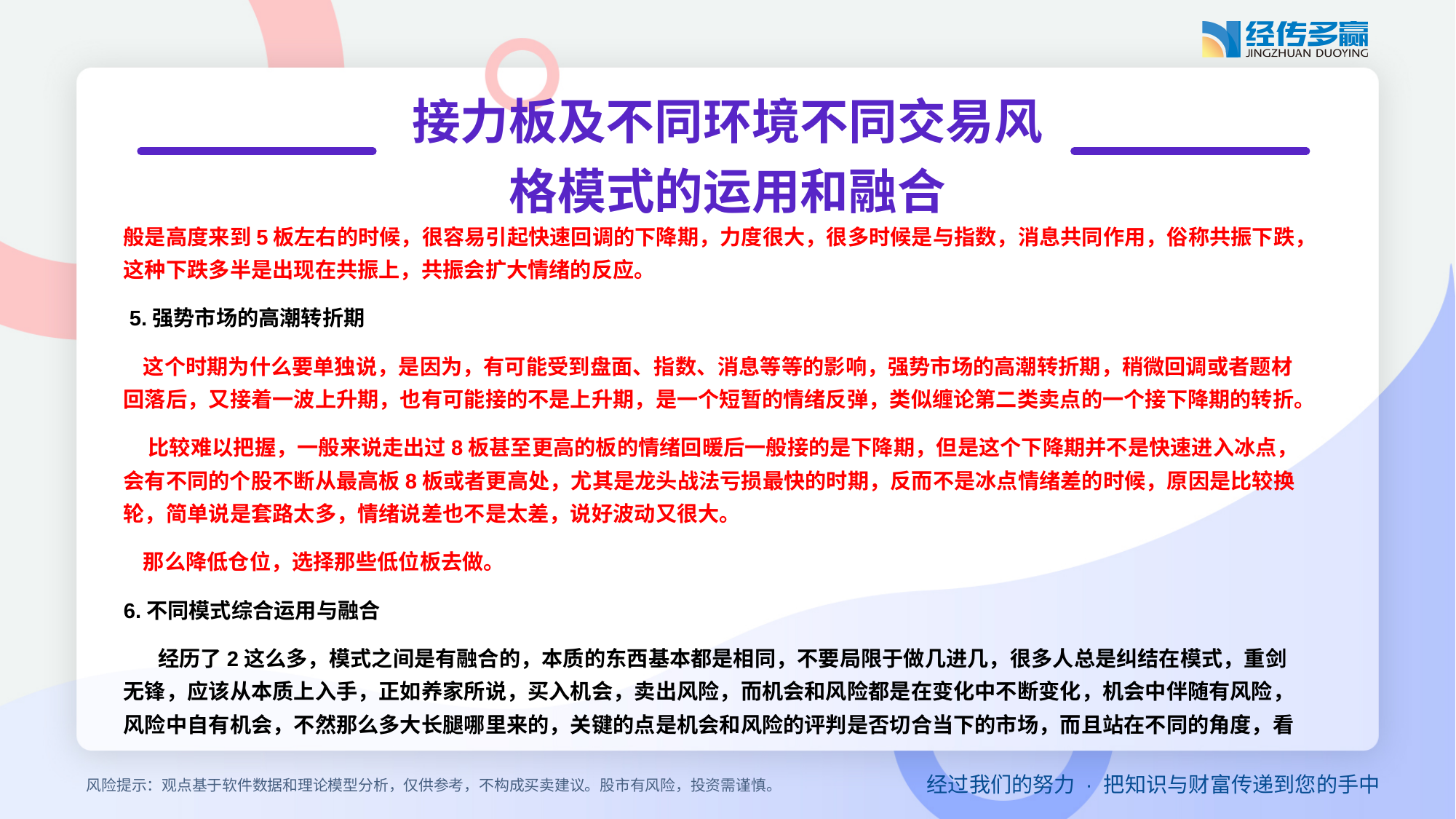

接力板及不同环境不同交易风格模式的运用和融合
般是高度来到5板左右的时候，很容易引起快速回调的下降期，力度很大，很多时候是与指数，消息共同作用，俗称共振下跌，这种下跌多半是出现在共振上，共振会扩大情绪的反应。
 5.强势市场的高潮转折期
   这个时期为什么要单独说，是因为，有可能受到盘面、指数、消息等等的影响，强势市场的高潮转折期，稍微回调或者题材回落后，又接着一波上升期，也有可能接的不是上升期，是一个短暂的情绪反弹，类似缠论第二类卖点的一个接下降期的转折。
    比较难以把握，一般来说走出过8板甚至更高的板的情绪回暖后一般接的是下降期，但是这个下降期并不是快速进入冰点，会有不同的个股不断从最高板8板或者更高处，尤其是龙头战法亏损最快的时期，反而不是冰点情绪差的时候，原因是比较换轮，简单说是套路太多，情绪说差也不是太差，说好波动又很大。
   那么降低仓位，选择那些低位板去做。
6.不同模式综合运用与融合
      经历了2这么多，模式之间是有融合的，本质的东西基本都是相同，不要局限于做几进几，很多人总是纠结在模式，重剑无锋，应该从本质上入手，正如养家所说，买入机会，卖出风险，而机会和风险都是在变化中不断变化，机会中伴随有风险，风险中自有机会，不然那么多大长腿哪里来的，关键的点是机会和风险的评判是否切合当下的市场，而且站在不同的角度，看

风险提示：观点基于软件数据和理论模型分析，仅供参考，不构成买卖建议。股市有风险，投资需谨慎。